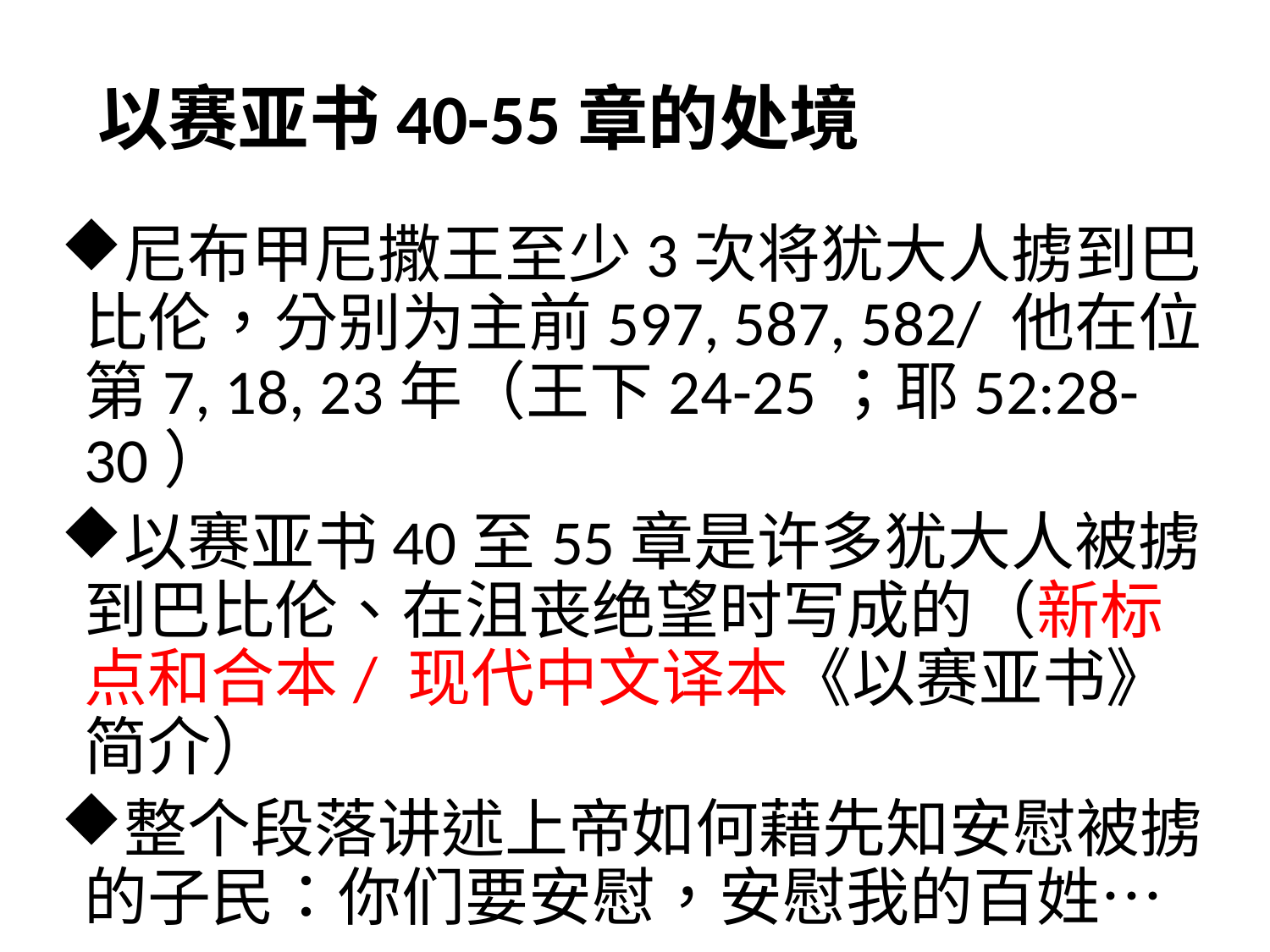

# 以赛亚书40-55章的处境
尼布甲尼撒王至少3次将犹大人掳到巴比伦，分别为主前597, 587, 582/ 他在位第7, 18, 23年（王下24-25；耶52:28-30）
以赛亚书40至55章是许多犹大人被掳到巴比伦、在沮丧绝望时写成的（新标点和合本/ 现代中文译本《以赛亚书》简介）
整个段落讲述上帝如何藉先知安慰被掳的子民：你们要安慰，安慰我的百姓…